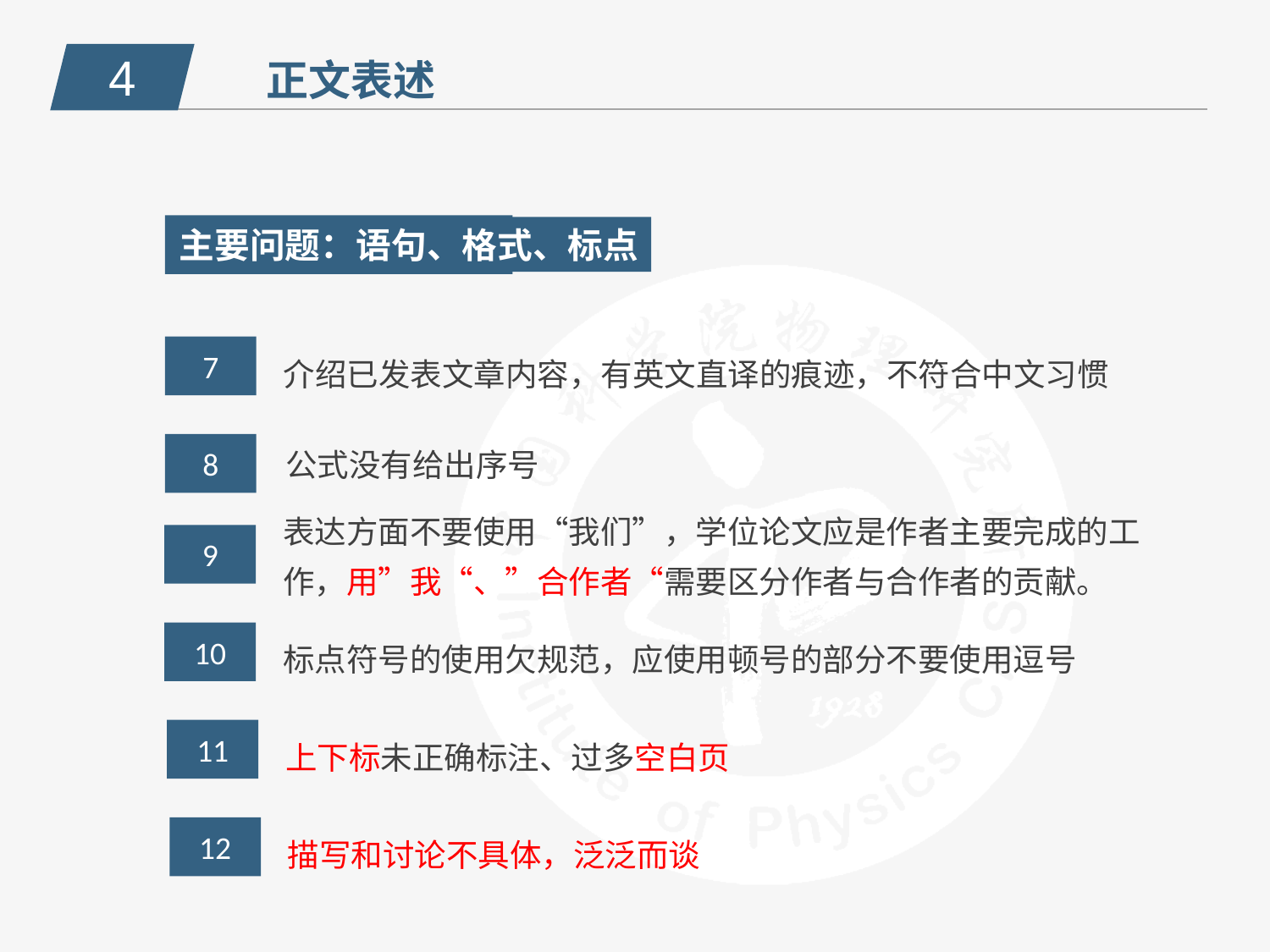

4

正文表述

主要问题：语句、格式、标点
介绍已发表文章内容，有英文直译的痕迹，不符合中文习惯
7
公式没有给出序号
8
表达方面不要使用“我们”，学位论文应是作者主要完成的工作，用”我“、”合作者“需要区分作者与合作者的贡献。
9
标点符号的使用欠规范，应使用顿号的部分不要使用逗号
10
上下标未正确标注、过多空白页
11
描写和讨论不具体，泛泛而谈
12